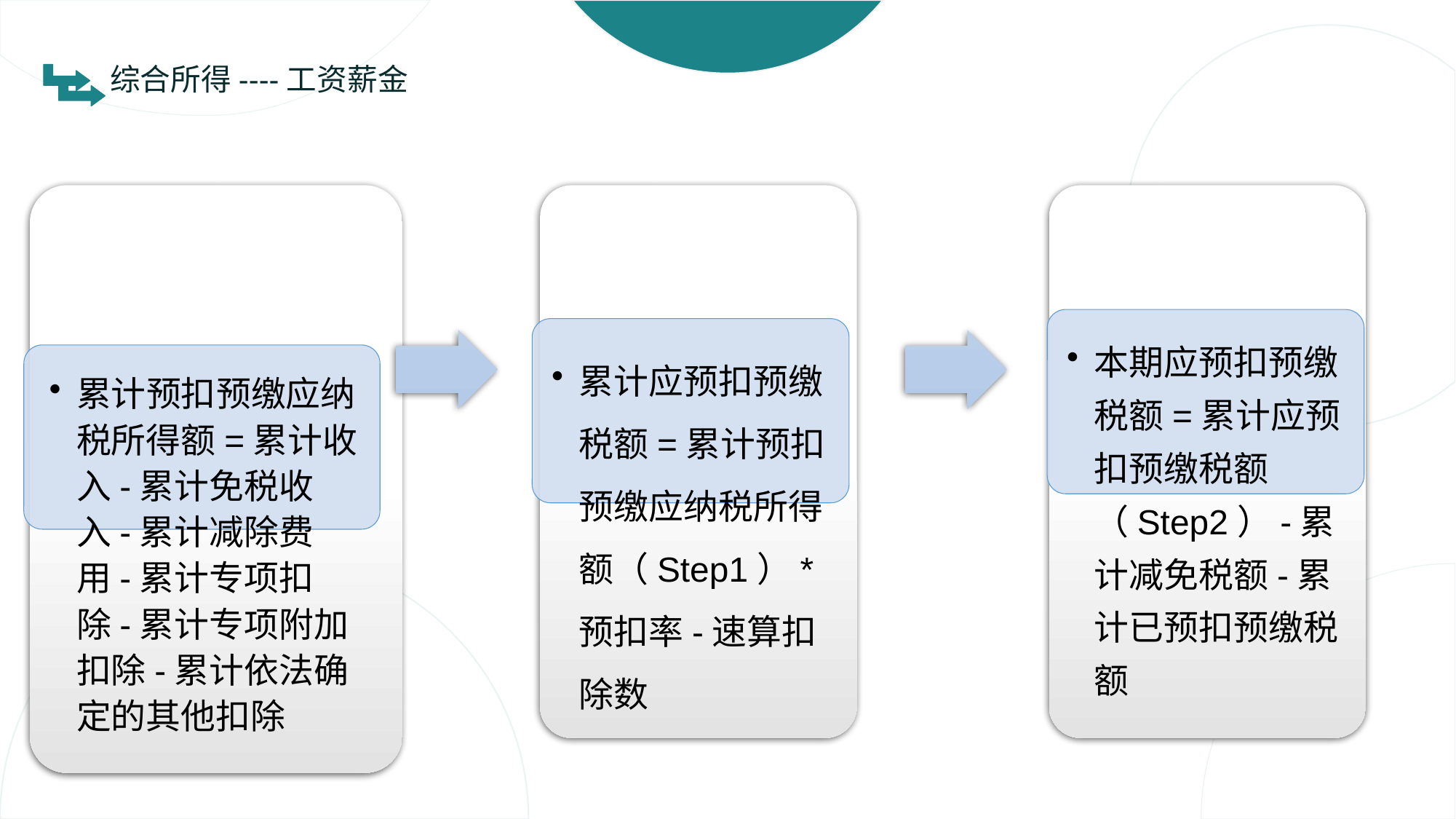

综合所得----工资薪金

Step2.计算累计应预扣预缴税额

Step3.计算本期应预扣预缴税额
Step1.计算累计预扣预缴应纳税所得额

本期应预扣预缴税额=累计应预扣预缴税额（Step2）-累计减免税额-累计已预扣预缴税额

累计应预扣预缴税额=累计预扣预缴应纳税所得额（Step1）*预扣率-速算扣除数

累计预扣预缴应纳税所得额=累计收入-累计免税收入-累计减除费用-累计专项扣除-累计专项附加扣除-累计依法确定的其他扣除